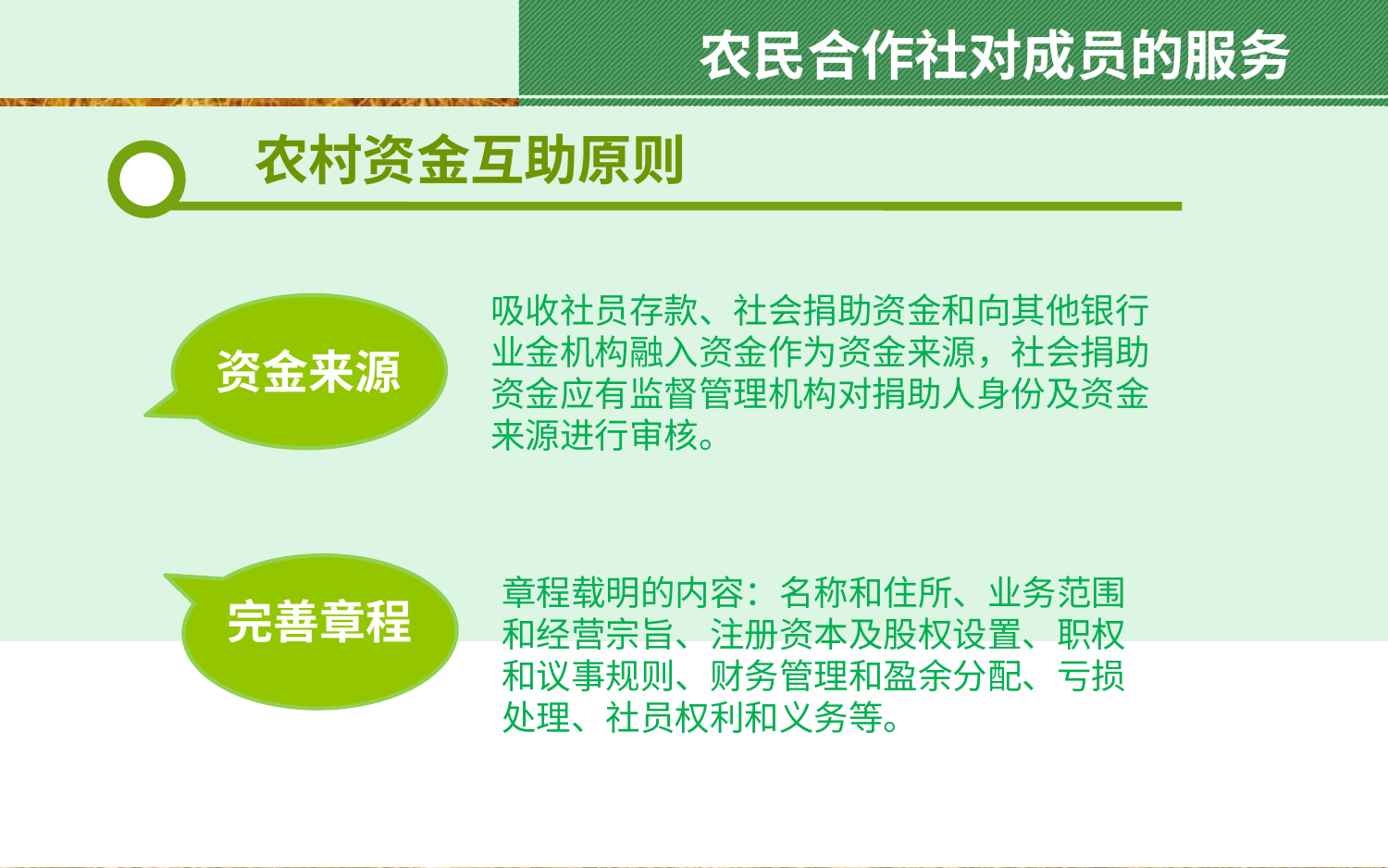

农民合作社对成员的服务
农村资金互助原则

吸收社员存款、社会捐助资金和向其他银行业金机构融入资金作为资金来源，社会捐助资金应有监督管理机构对捐助人身份及资金来源进行审核。

资金来源

章程载明的内容：名称和住所、业务范围和经营宗旨、注册资本及股权设置、职权和议事规则、财务管理和盈余分配、亏损处理、社员权利和义务等。

完善章程